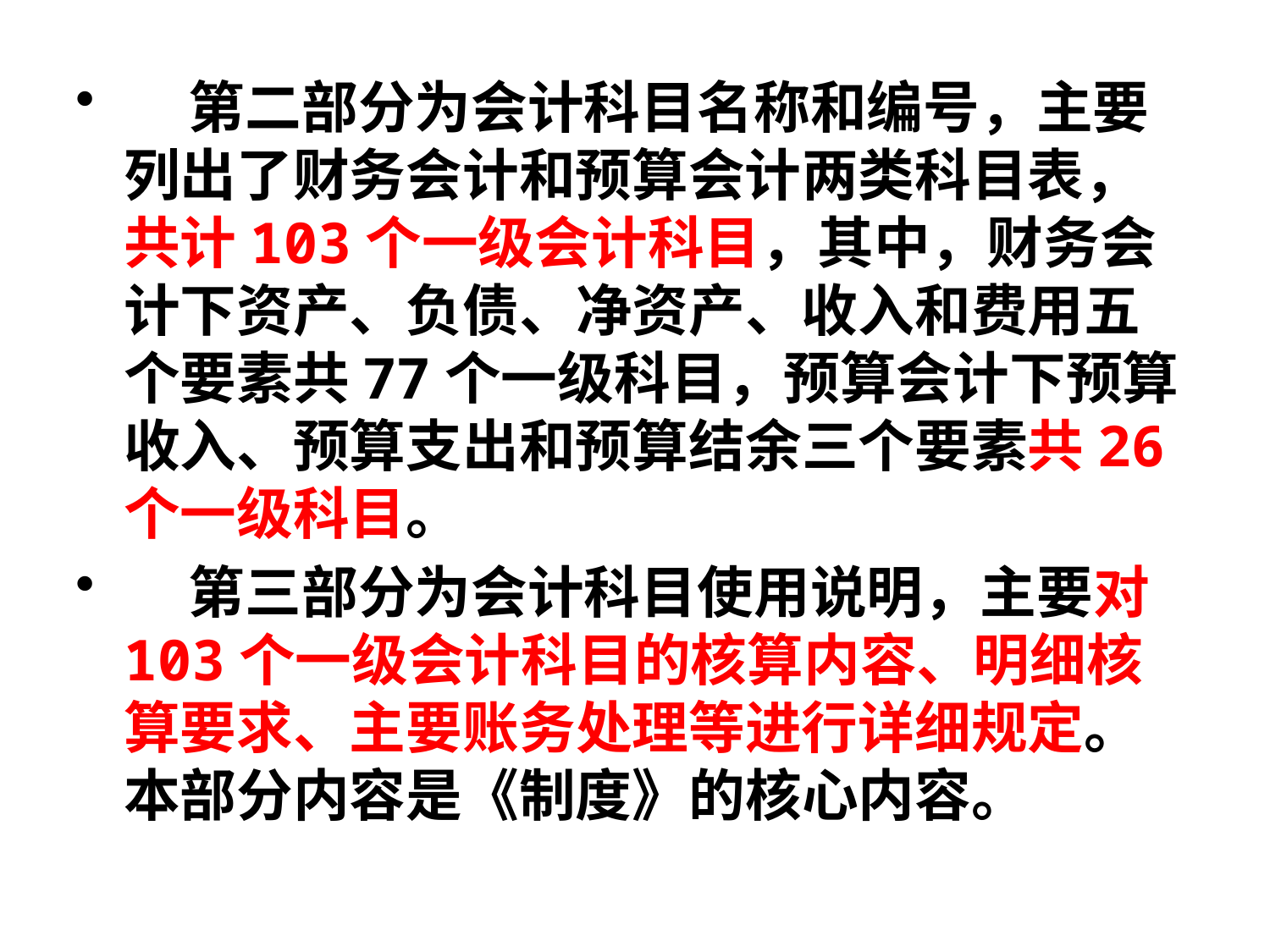

第二部分为会计科目名称和编号，主要列出了财务会计和预算会计两类科目表，共计103个一级会计科目，其中，财务会计下资产、负债、净资产、收入和费用五个要素共77个一级科目，预算会计下预算收入、预算支出和预算结余三个要素共26个一级科目。
    第三部分为会计科目使用说明，主要对103个一级会计科目的核算内容、明细核算要求、主要账务处理等进行详细规定。本部分内容是《制度》的核心内容。